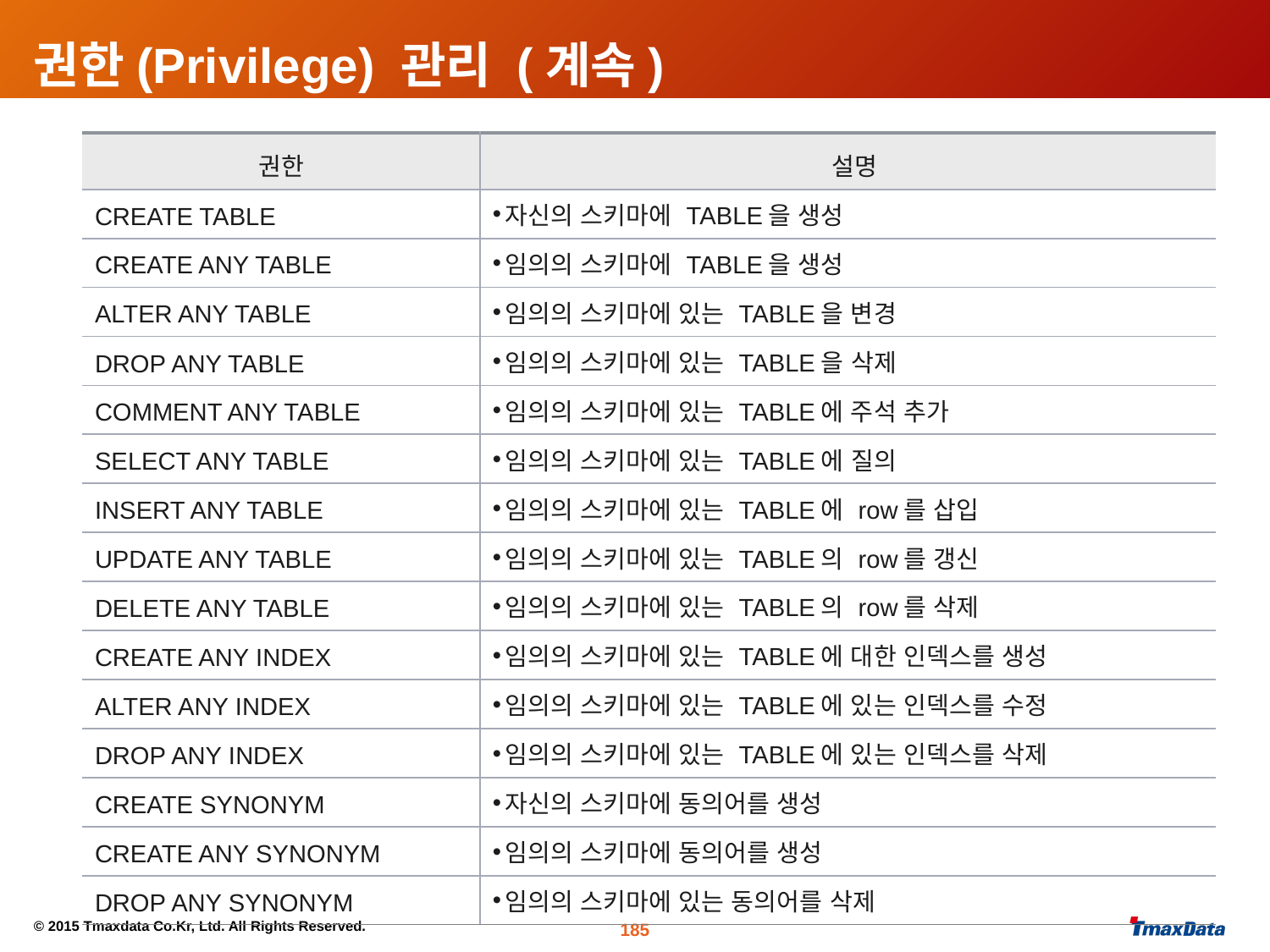

# 권한(Privilege) 관리 (계속)

| 권한 | 설명 |
| --- | --- |
| CREATE TABLE | 자신의 스키마에 TABLE을 생성 |
| CREATE ANY TABLE | 임의의 스키마에 TABLE을 생성 |
| ALTER ANY TABLE | 임의의 스키마에 있는 TABLE을 변경 |
| DROP ANY TABLE | 임의의 스키마에 있는 TABLE을 삭제 |
| COMMENT ANY TABLE | 임의의 스키마에 있는 TABLE에 주석 추가 |
| SELECT ANY TABLE | 임의의 스키마에 있는 TABLE에 질의 |
| INSERT ANY TABLE | 임의의 스키마에 있는 TABLE에 row를 삽입 |
| UPDATE ANY TABLE | 임의의 스키마에 있는 TABLE의 row를 갱신 |
| DELETE ANY TABLE | 임의의 스키마에 있는 TABLE의 row를 삭제 |
| CREATE ANY INDEX | 임의의 스키마에 있는 TABLE에 대한 인덱스를 생성 |
| ALTER ANY INDEX | 임의의 스키마에 있는 TABLE에 있는 인덱스를 수정 |
| DROP ANY INDEX | 임의의 스키마에 있는 TABLE에 있는 인덱스를 삭제 |
| CREATE SYNONYM | 자신의 스키마에 동의어를 생성 |
| CREATE ANY SYNONYM | 임의의 스키마에 동의어를 생성 |
| DROP ANY SYNONYM | 임의의 스키마에 있는 동의어를 삭제 |